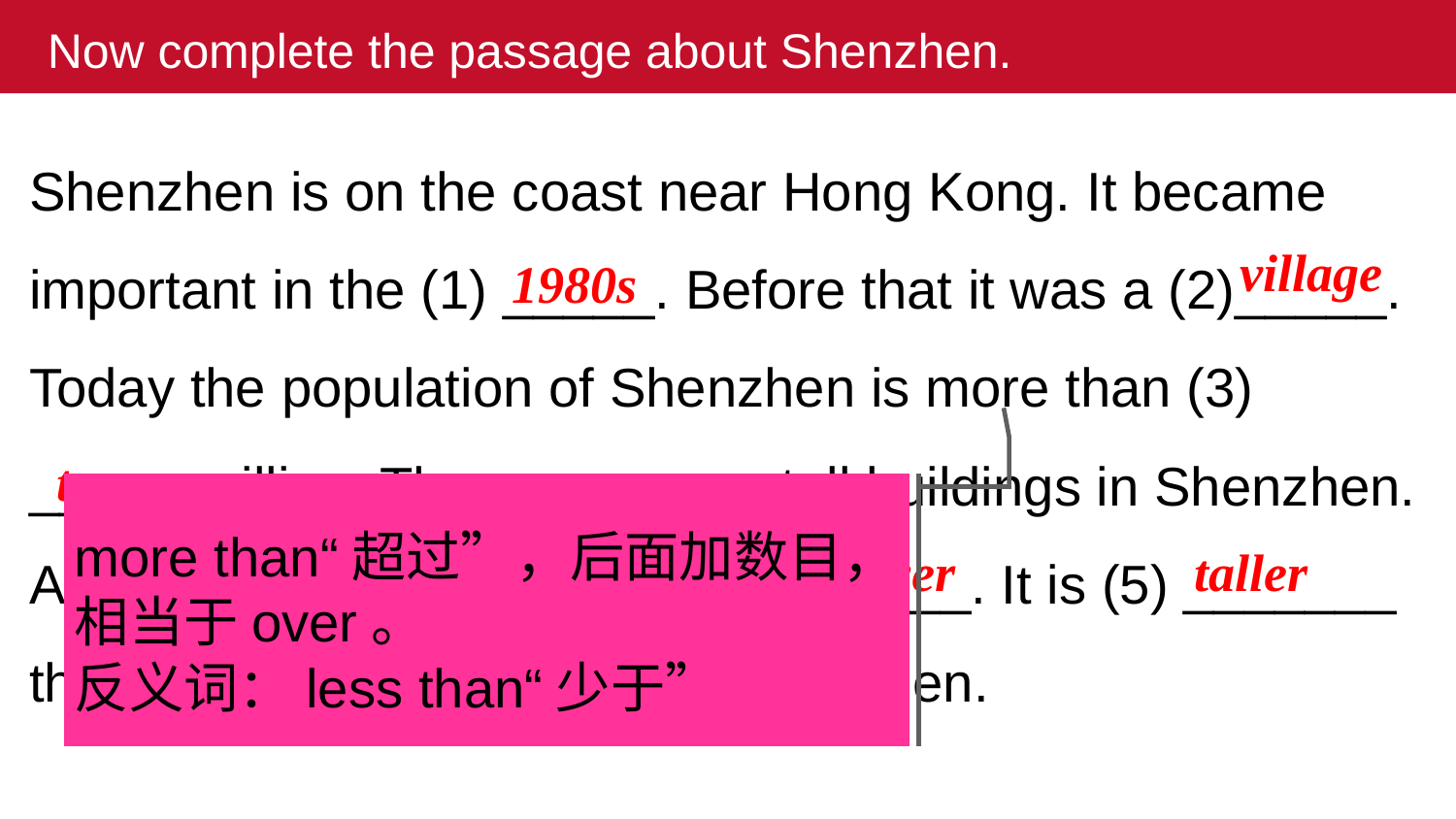

Now complete the passage about Shenzhen.
Shenzhen is on the coast near Hong Kong. It became important in the (1) _____. Before that it was a (2)_____. Today the population of Shenzhen is more than (3) _____ million. There are many tall buildings in Shenzhen. A famous one is the (4) ____________. It is (5) _______ than many other buildings in Shenzhen.
village
1980s
ten

more than“超过”，后面加数目，相当于over。
反义词：less than“少于”
Diwang Tower
taller